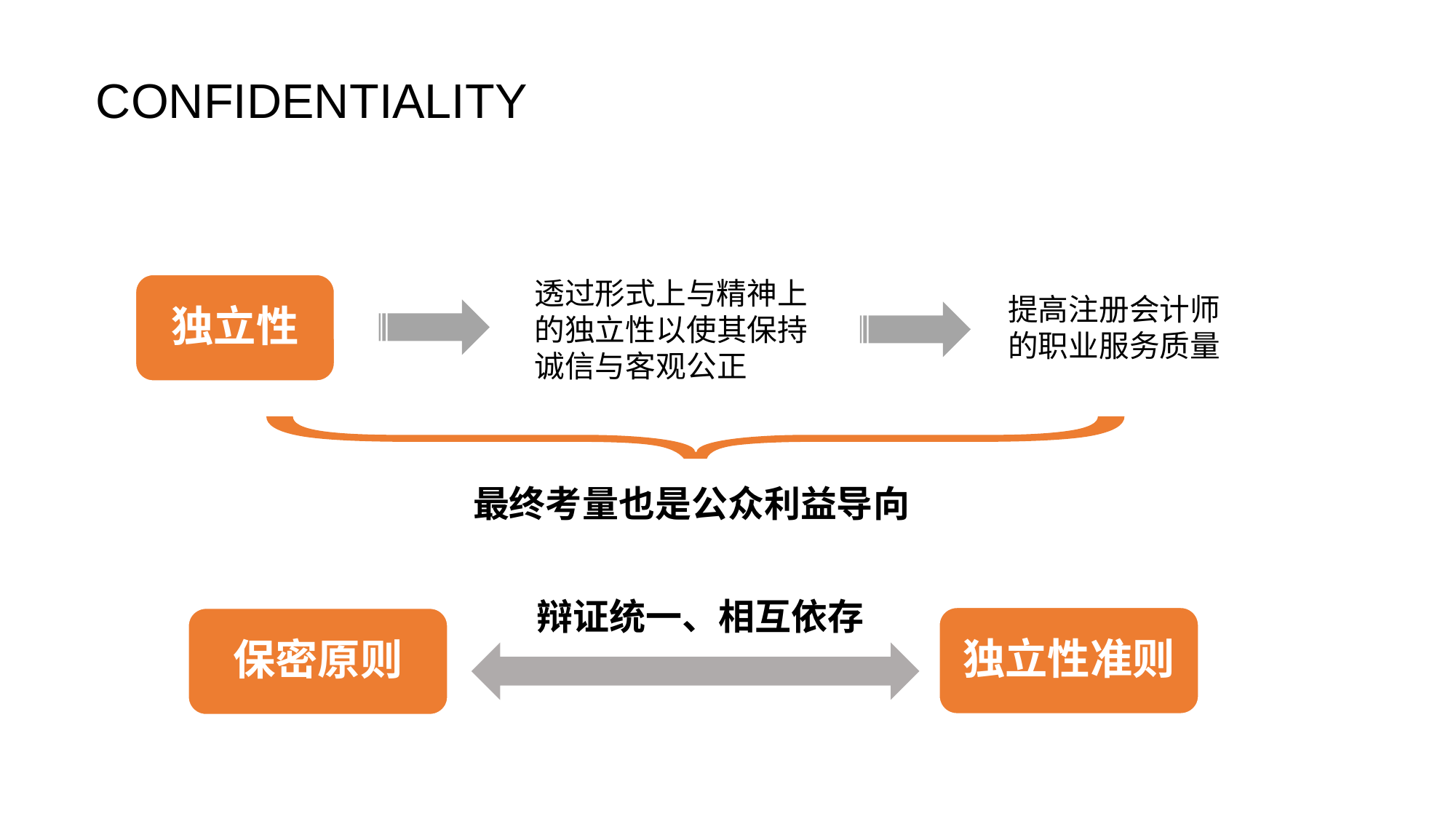

CONFIDENTIALITY
透过形式上与精神上的独立性以使其保持诚信与客观公正

独立性
提高注册会计师的职业服务质量

最终考量也是公众利益导向
辩证统一、相互依存

独立性准则

保密原则